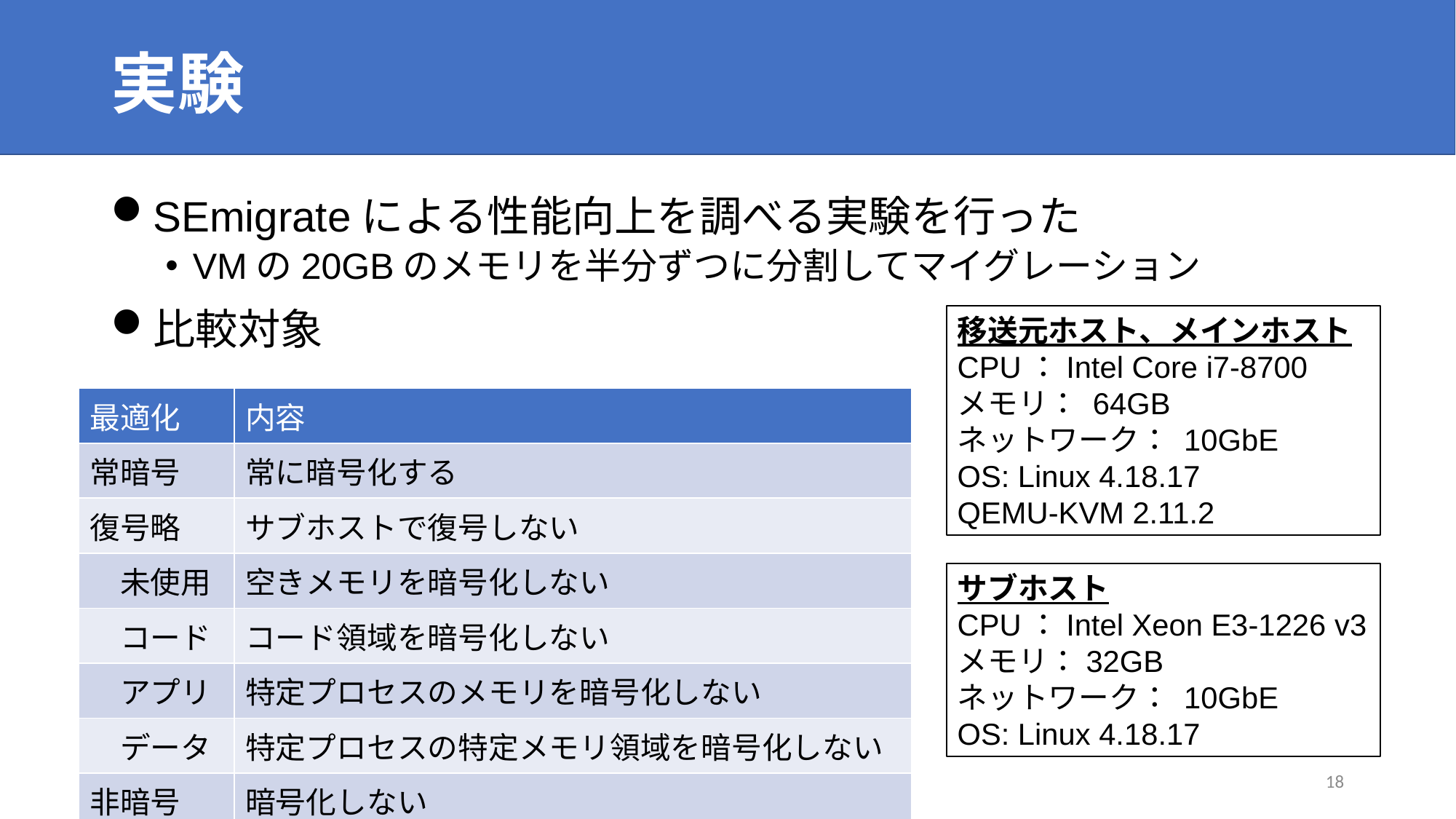

# 実験
SEmigrateによる性能向上を調べる実験を行った
VMの20GBのメモリを半分ずつに分割してマイグレーション
比較対象

移送元ホスト、メインホスト
CPU：Intel Core i7-8700
メモリ： 64GB
ネットワーク： 10GbE
OS: Linux 4.18.17
QEMU-KVM 2.11.2
| 最適化 | 内容 |
| --- | --- |
| 常暗号 | 常に暗号化する |
| 復号略 | サブホストで復号しない |
| 未使用 | 空きメモリを暗号化しない |
| コード | コード領域を暗号化しない |
| アプリ | 特定プロセスのメモリを暗号化しない |
| データ | 特定プロセスの特定メモリ領域を暗号化しない |
| 非暗号 | 暗号化しない |
サブホスト
CPU：Intel Xeon E3-1226 v3
メモリ：32GB
ネットワーク： 10GbE
OS: Linux 4.18.17
18